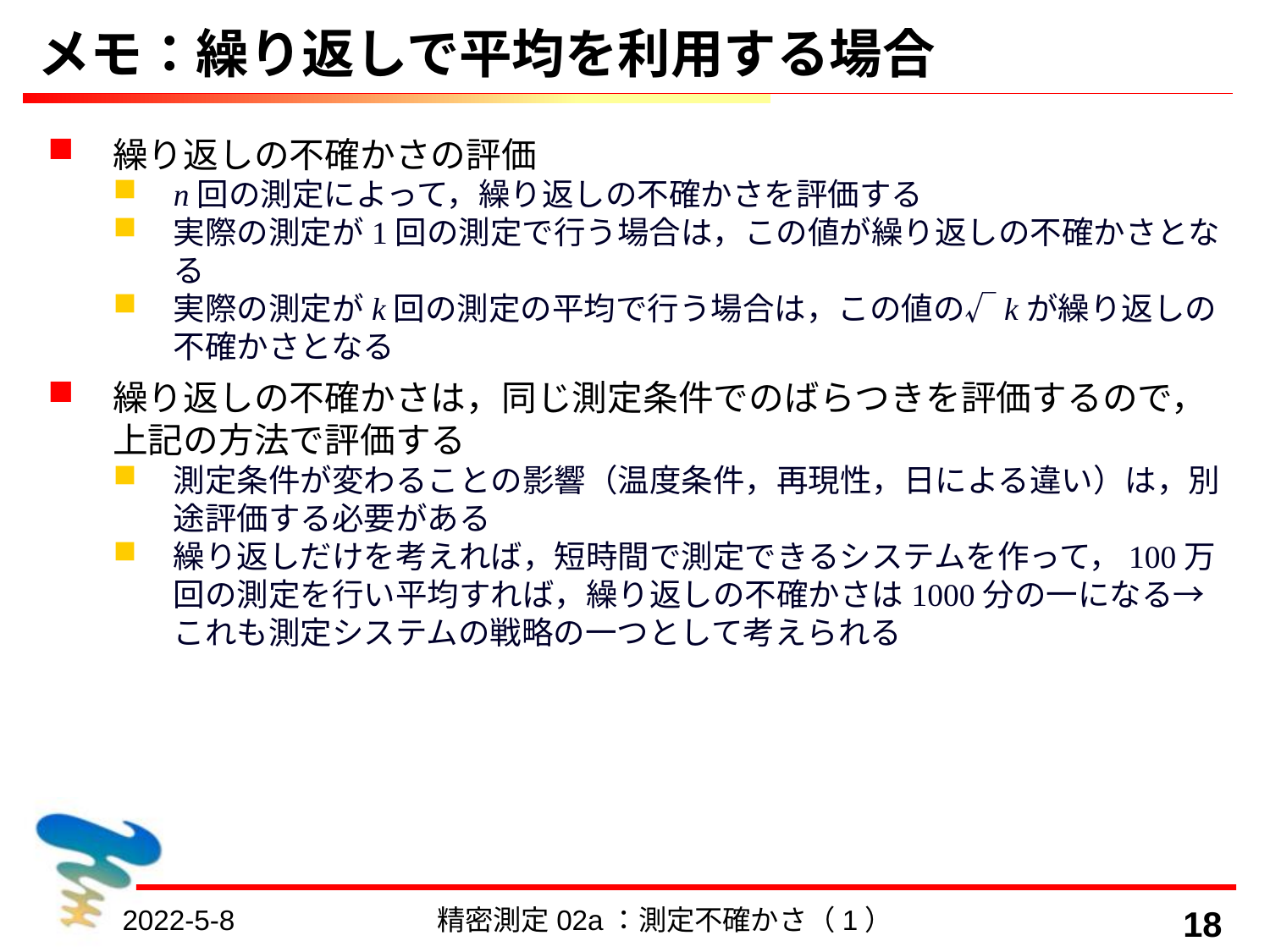

# メモ：繰り返しで平均を利用する場合
繰り返しの不確かさの評価
n回の測定によって，繰り返しの不確かさを評価する
実際の測定が1回の測定で行う場合は，この値が繰り返しの不確かさとなる
実際の測定がk回の測定の平均で行う場合は，この値の√kが繰り返しの不確かさとなる
繰り返しの不確かさは，同じ測定条件でのばらつきを評価するので，上記の方法で評価する
測定条件が変わることの影響（温度条件，再現性，日による違い）は，別途評価する必要がある
繰り返しだけを考えれば，短時間で測定できるシステムを作って，100万回の測定を行い平均すれば，繰り返しの不確かさは1000分の一になる→これも測定システムの戦略の一つとして考えられる
2022-5-8
精密測定02a：測定不確かさ（1）
18